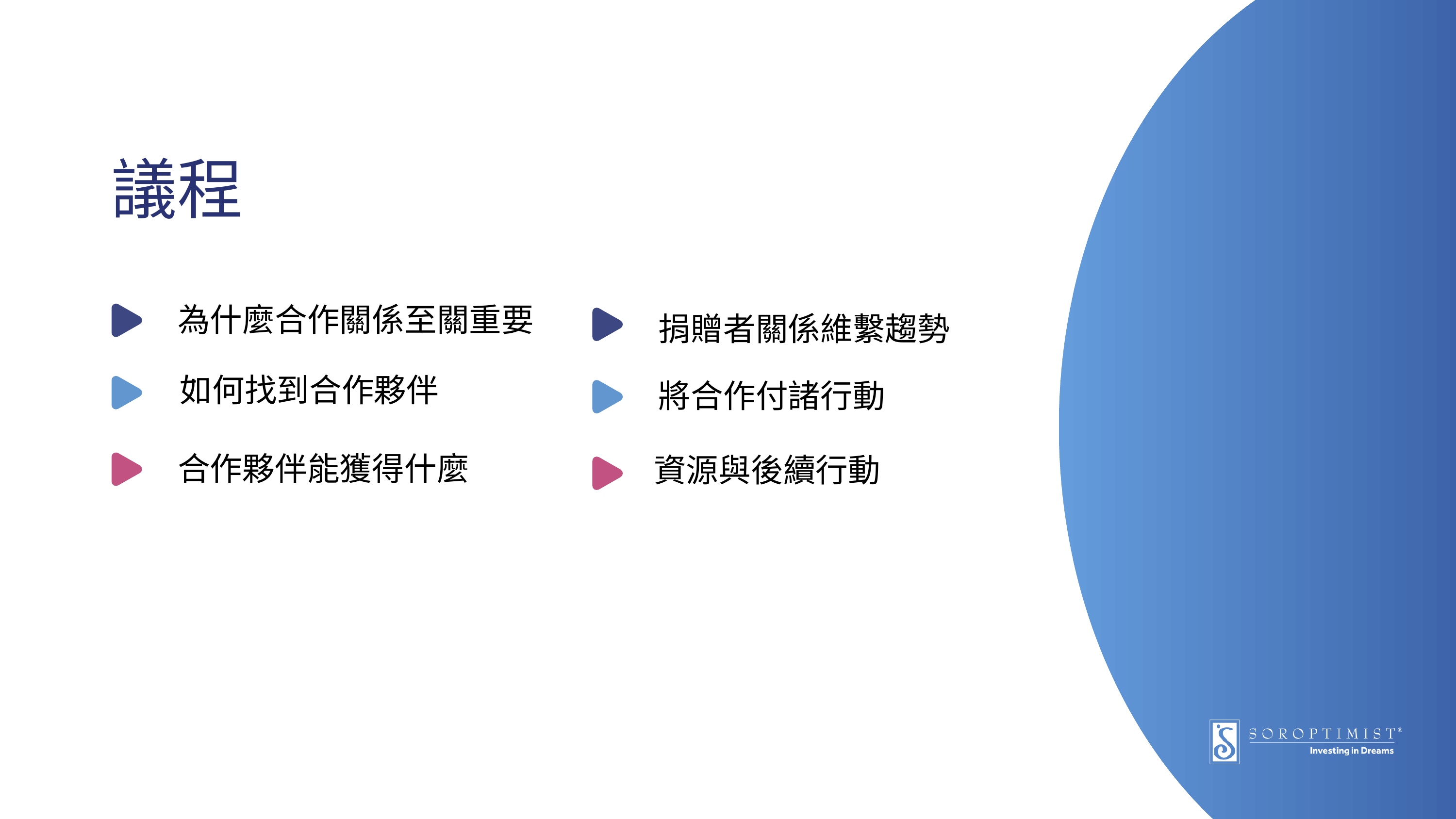

議程
為什麼合作關係至關重要
捐贈者關係維繫趨勢

將合作付諸行動
如何找到合作夥伴

合作夥伴能獲得什麼
資源與後續行動